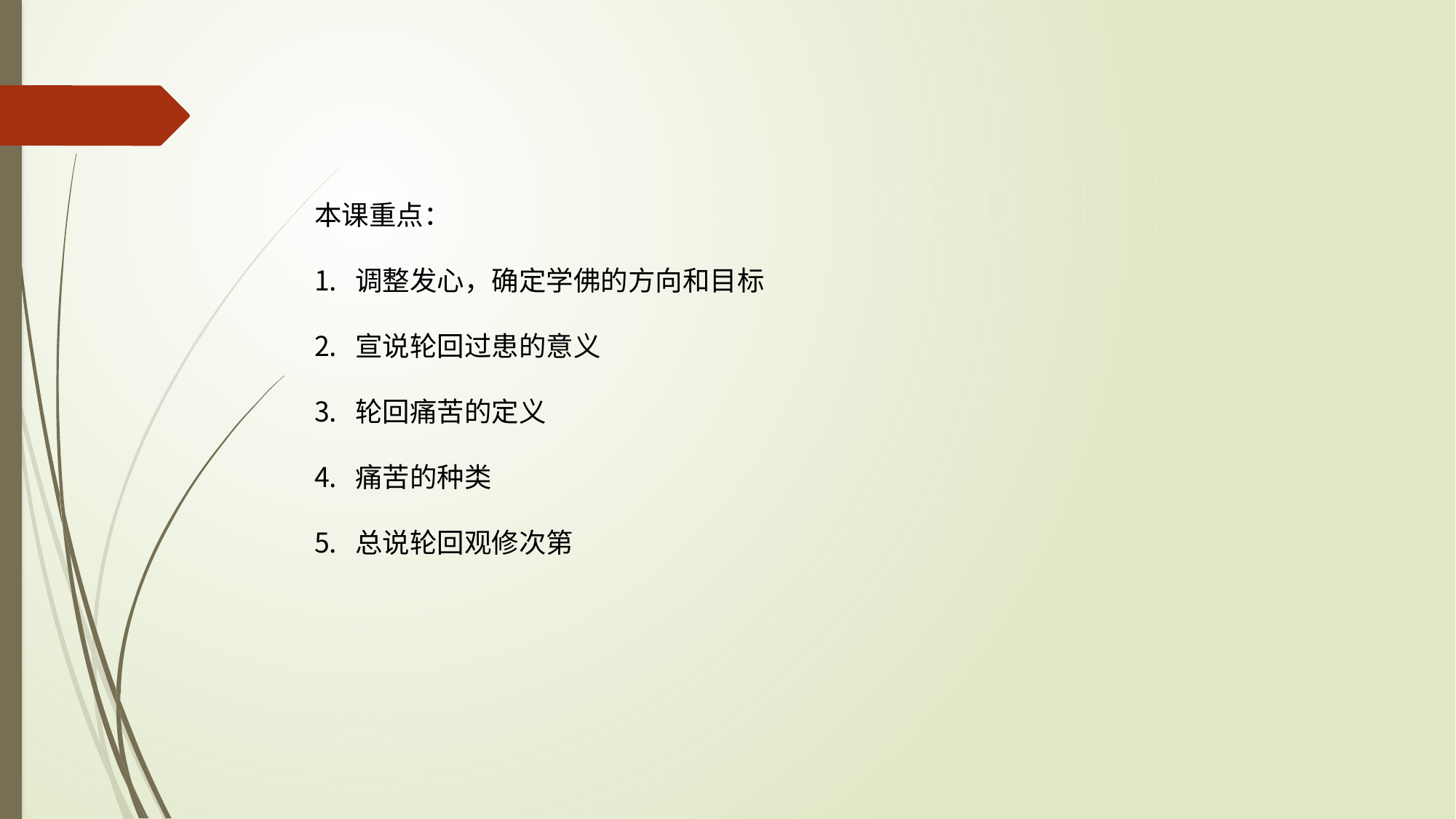

本课重点：

调整发心，确定学佛的方向和目标

宣说轮回过患的意义

轮回痛苦的定义

痛苦的种类

总说轮回观修次第